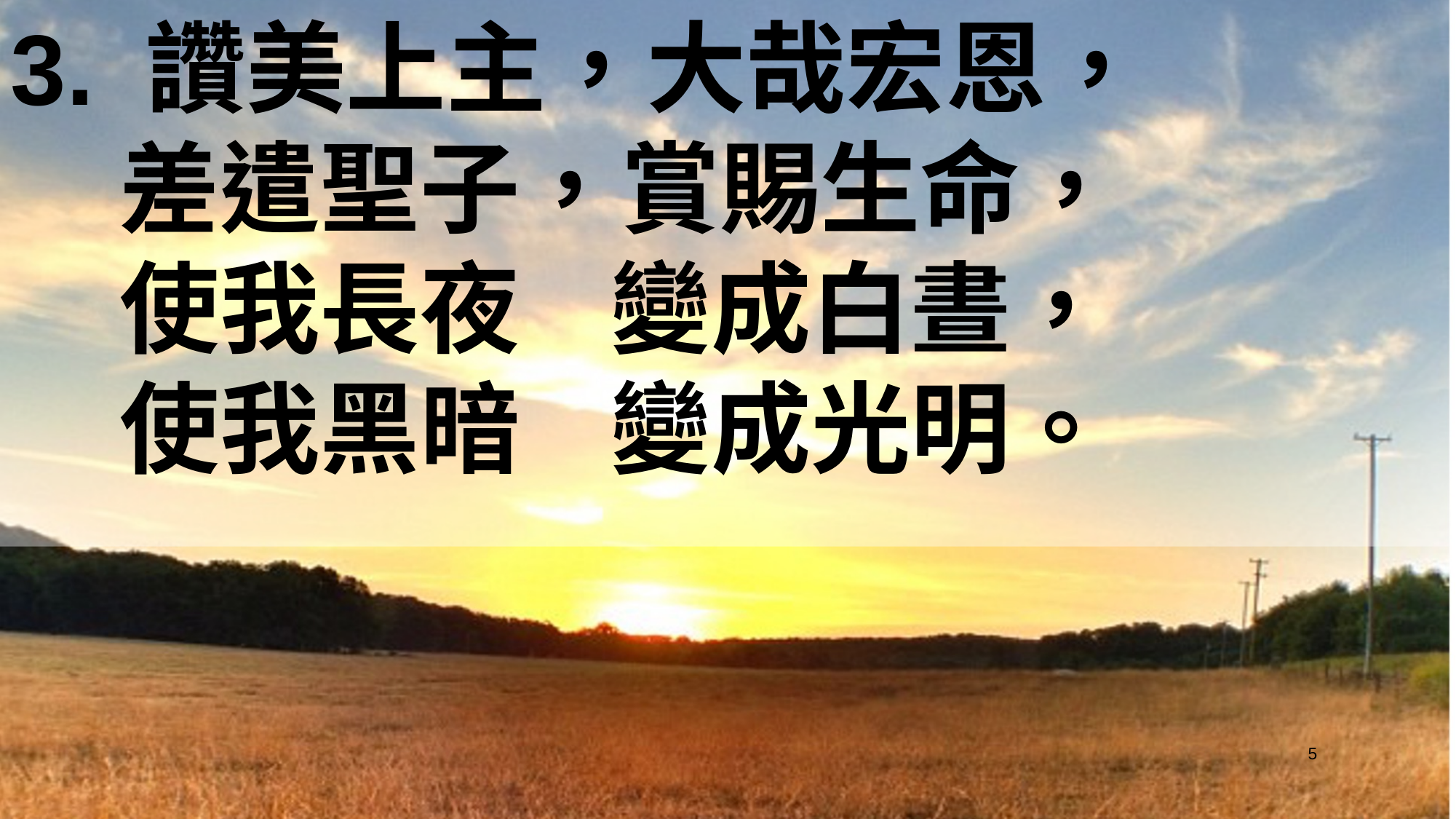

3. 讚美上主，大哉宏恩，
	差遣聖子，賞賜生命，
	使我長夜    變成白晝，
	使我黑暗    變成光明。
5